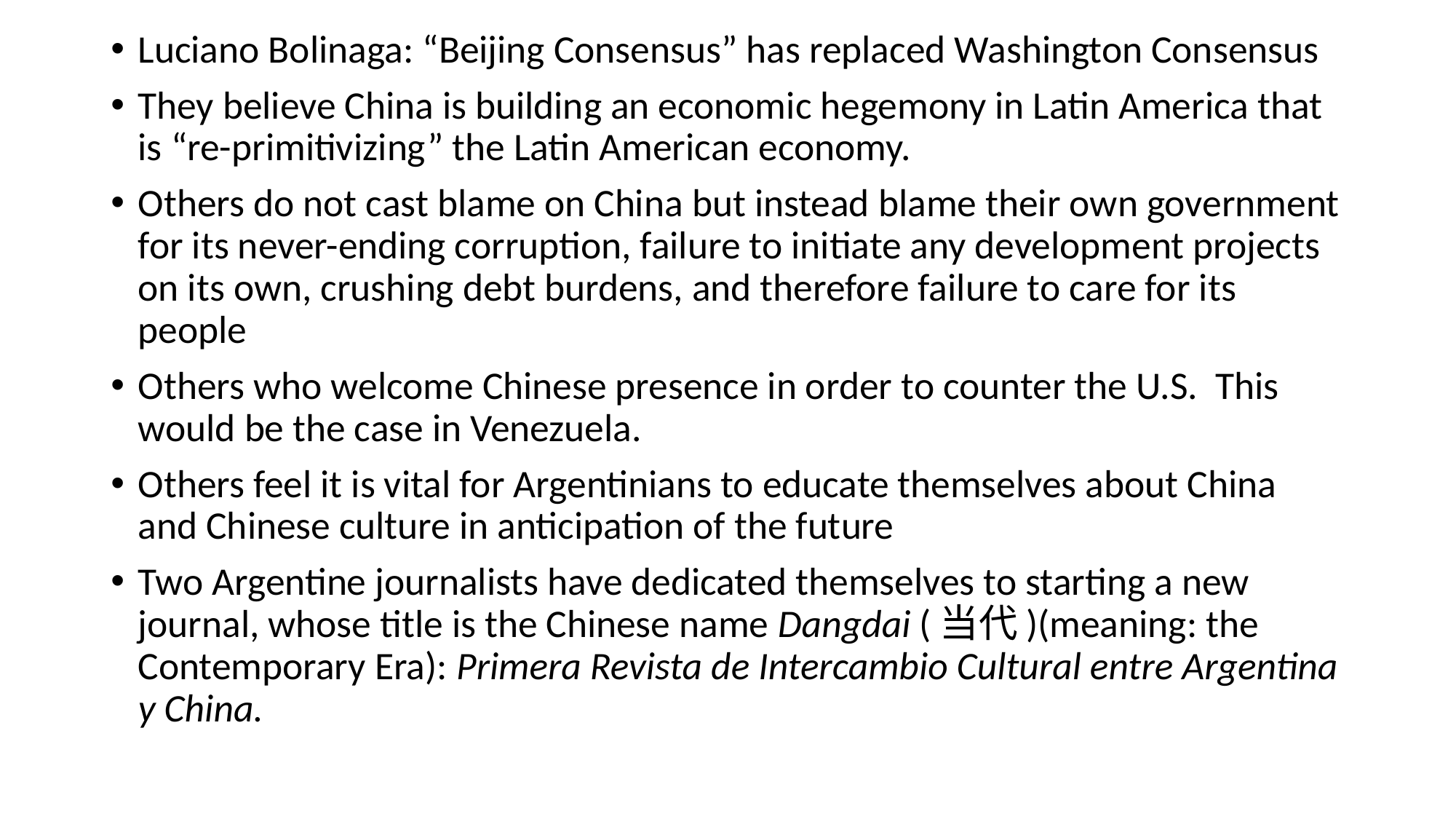

Luciano Bolinaga: “Beijing Consensus” has replaced Washington Consensus
They believe China is building an economic hegemony in Latin America that is “re-primitivizing” the Latin American economy.
Others do not cast blame on China but instead blame their own government for its never-ending corruption, failure to initiate any development projects on its own, crushing debt burdens, and therefore failure to care for its people
Others who welcome Chinese presence in order to counter the U.S.  This would be the case in Venezuela.
Others feel it is vital for Argentinians to educate themselves about China and Chinese culture in anticipation of the future
Two Argentine journalists have dedicated themselves to starting a new journal, whose title is the Chinese name Dangdai (当代)(meaning: the Contemporary Era): Primera Revista de Intercambio Cultural entre Argentina y China.